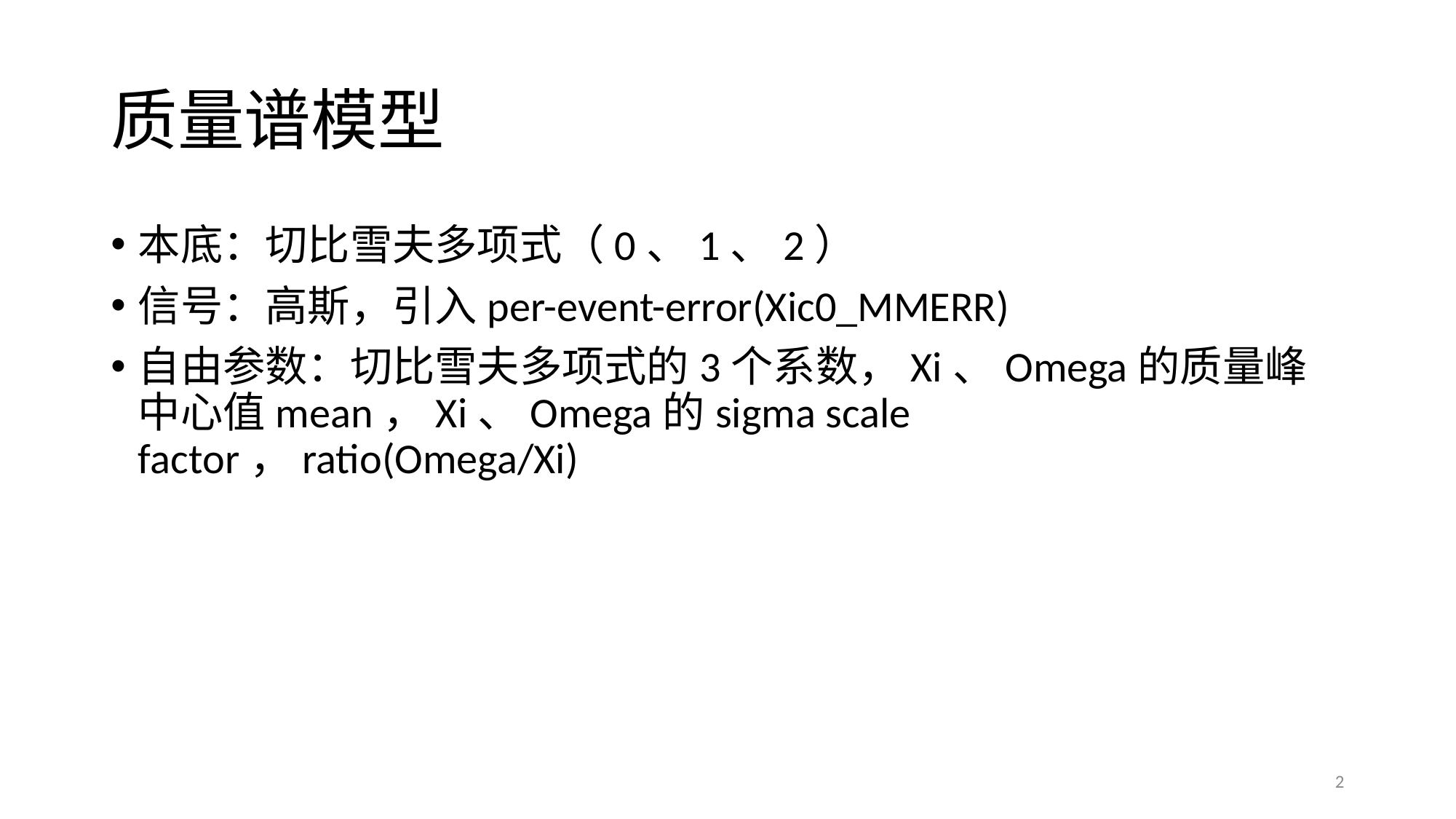

# 质量谱模型
本底：切比雪夫多项式（0、1、2）
信号：高斯，引入per-event-error(Xic0_MMERR)
自由参数：切比雪夫多项式的3个系数，Xi、Omega的质量峰中心值mean，Xi、Omega的sigma scale factor，ratio(Omega/Xi)
2